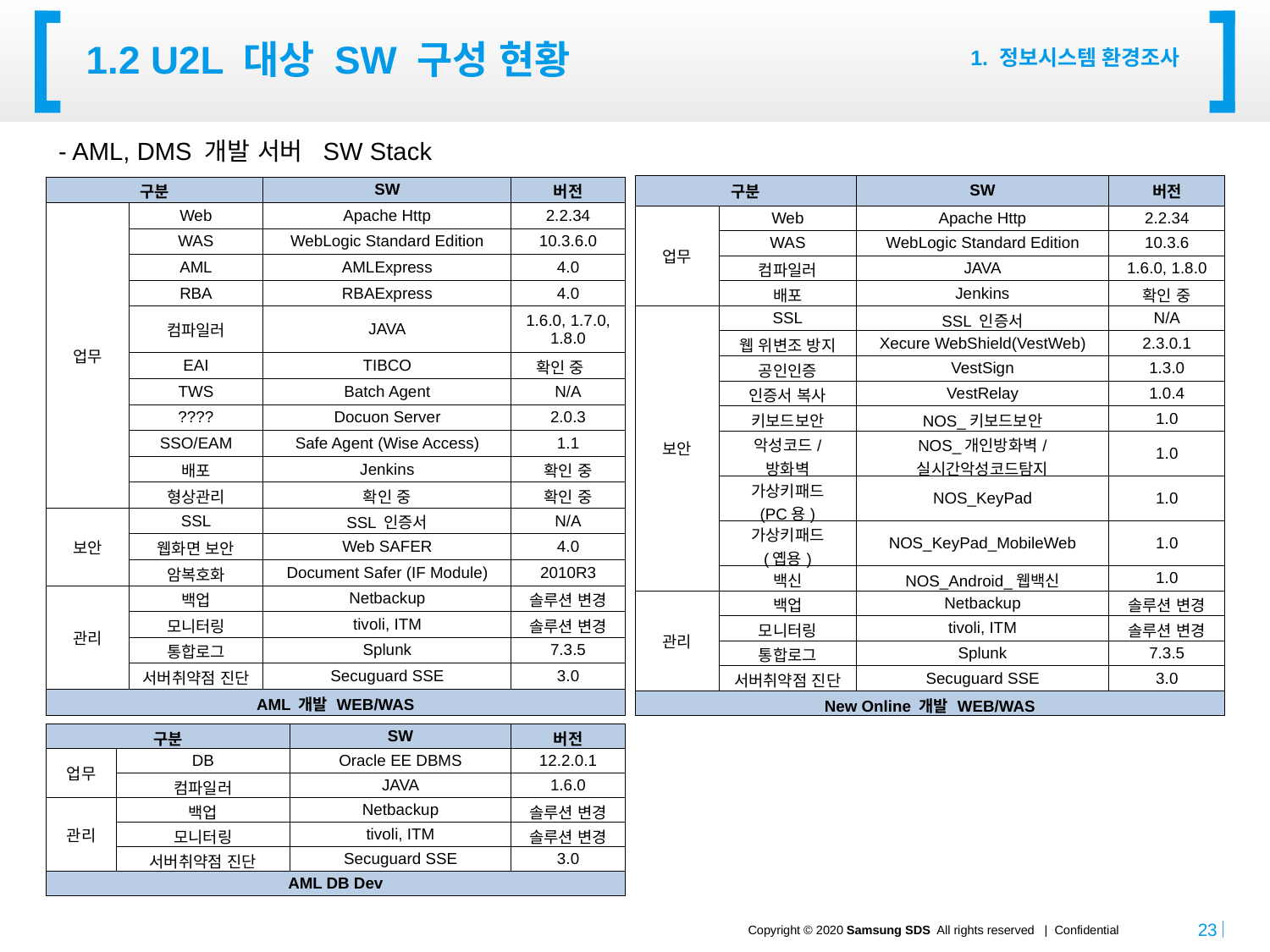

# 1.2 U2L 대상 SW 구성 현황
1. 정보시스템 환경조사
- AML, DMS 개발 서버  SW Stack
| 구분 |  | SW | 버전 |
| --- | --- | --- | --- |
| 업무 | Web | Apache Http | 2.2.34 |
|  | WAS | WebLogic Standard Edition | 10.3.6 |
|  | 컴파일러 | JAVA | 1.6.0, 1.8.0 |
|  | 배포 | Jenkins | 확인 중 |
| 보안 | SSL | SSL 인증서 | N/A |
|  | 웹 위변조 방지 | Xecure WebShield(VestWeb) | 2.3.0.1 |
|  | 공인인증 | VestSign | 1.3.0 |
|  | 인증서 복사 | VestRelay | 1.0.4 |
|  | 키보드보안 | NOS\_키보드보안 | 1.0 |
|  | 악성코드/ 방화벽 | NOS\_개인방화벽/ 실시간악성코드탐지 | 1.0 |
|  | 가상키패드 (PC용) | NOS\_KeyPad | 1.0 |
|  | 가상키패드 (옙용) | NOS\_KeyPad\_MobileWeb | 1.0 |
|  | 백신 | NOS\_Android\_웹백신 | 1.0 |
| 관리 | 백업 | Netbackup | 솔루션 변경 |
|  | 모니터링 | tivoli, ITM | 솔루션 변경 |
|  | 통합로그 | Splunk | 7.3.5 |
|  | 서버취약점 진단 | Secuguard SSE | 3.0 |
| New Online 개발 WEB/WAS |  |  |  |
| 구분 |  | SW | 버전 |
| --- | --- | --- | --- |
| 업무 | Web | Apache Http | 2.2.34 |
|  | WAS | WebLogic Standard Edition | 10.3.6.0 |
|  | AML | AMLExpress | 4.0 |
|  | RBA | RBAExpress | 4.0 |
|  | 컴파일러 | JAVA | 1.6.0, 1.7.0, 1.8.0 |
|  | EAI | TIBCO | 확인 중 |
|  | TWS | Batch Agent | N/A |
|  | ???? | Docuon Server | 2.0.3 |
|  | SSO/EAM | Safe Agent (Wise Access) | 1.1 |
|  | 배포 | Jenkins | 확인 중 |
|  | 형상관리 | 확인 중 | 확인 중 |
| 보안 | SSL | SSL 인증서 | N/A |
|  | 웹화면 보안 | Web SAFER | 4.0 |
|  | 암복호화 | Document Safer (IF Module) | 2010R3 |
| 관리 | 백업 | Netbackup | 솔루션 변경 |
|  | 모니터링 | tivoli, ITM | 솔루션 변경 |
|  | 통합로그 | Splunk | 7.3.5 |
|  | 서버취약점 진단 | Secuguard SSE | 3.0 |
| AML 개발 WEB/WAS |  |  |  |
| 구분 |  | SW | 버전 |
| --- | --- | --- | --- |
| 업무 | DB | Oracle EE DBMS | 12.2.0.1 |
|  | 컴파일러 | JAVA | 1.6.0 |
| 관리 | 백업 | Netbackup | 솔루션 변경 |
|  | 모니터링 | tivoli, ITM | 솔루션 변경 |
|  | 서버취약점 진단 | Secuguard SSE | 3.0 |
| AML DB Dev |  |  |  |